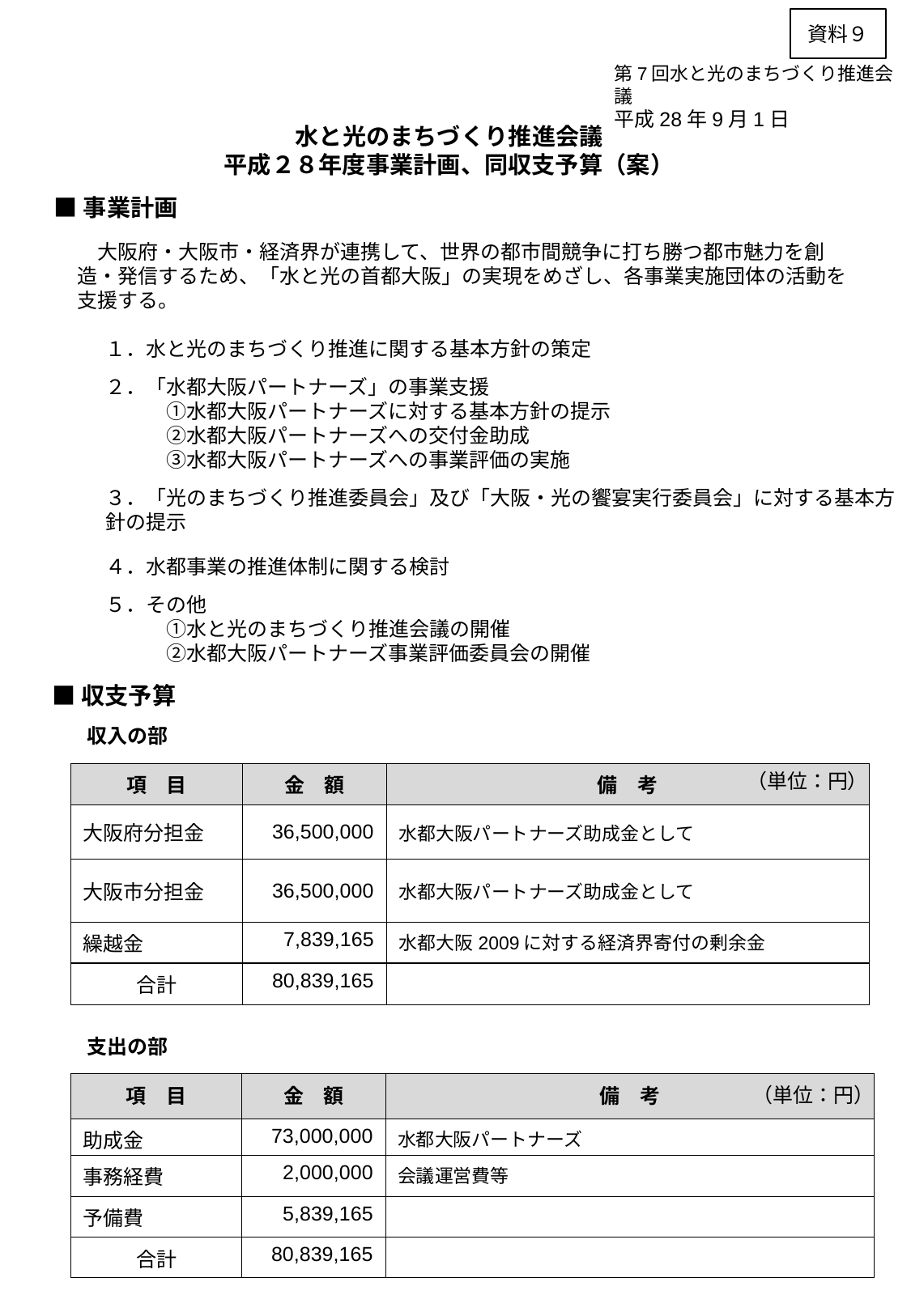

資料９
第7回水と光のまちづくり推進会議
平成28年9月1日

水と光のまちづくり推進会議
平成２８年度事業計画、同収支予算（案）
■事業計画
　大阪府・大阪市・経済界が連携して、世界の都市間競争に打ち勝つ都市魅力を創造・発信するため、「水と光の首都大阪」の実現をめざし、各事業実施団体の活動を支援する。
１．水と光のまちづくり推進に関する基本方針の策定

２．「水都大阪パートナーズ」の事業支援
　　　①水都大阪パートナーズに対する基本方針の提示
　　　②水都大阪パートナーズへの交付金助成
　　　③水都大阪パートナーズへの事業評価の実施

３．「光のまちづくり推進委員会」及び「大阪・光の饗宴実行委員会」に対する基本方針の提示

４．水都事業の推進体制に関する検討

５．その他
　　　①水と光のまちづくり推進会議の開催
　　　②水都大阪パートナーズ事業評価委員会の開催
■収支予算
収入の部
（単位：円）
| 項　目 | 金　額 | 備　考 |
| --- | --- | --- |
| 大阪府分担金 | 36,500,000 | 水都大阪パートナーズ助成金として |
| 大阪市分担金 | 36,500,000 | 水都大阪パートナーズ助成金として |
| 繰越金 | 7,839,165 | 水都大阪2009に対する経済界寄付の剰余金 |
| 合計 | 80,839,165 |  |
支出の部
| 項　目 | 金　額 | 備　考 |
| --- | --- | --- |
| 助成金 | 73,000,000 | 水都大阪パートナーズ |
| 事務経費 | 2,000,000 | 会議運営費等 |
| 予備費 | 5,839,165 |  |
| 合計 | 80,839,165 |  |
（単位：円）